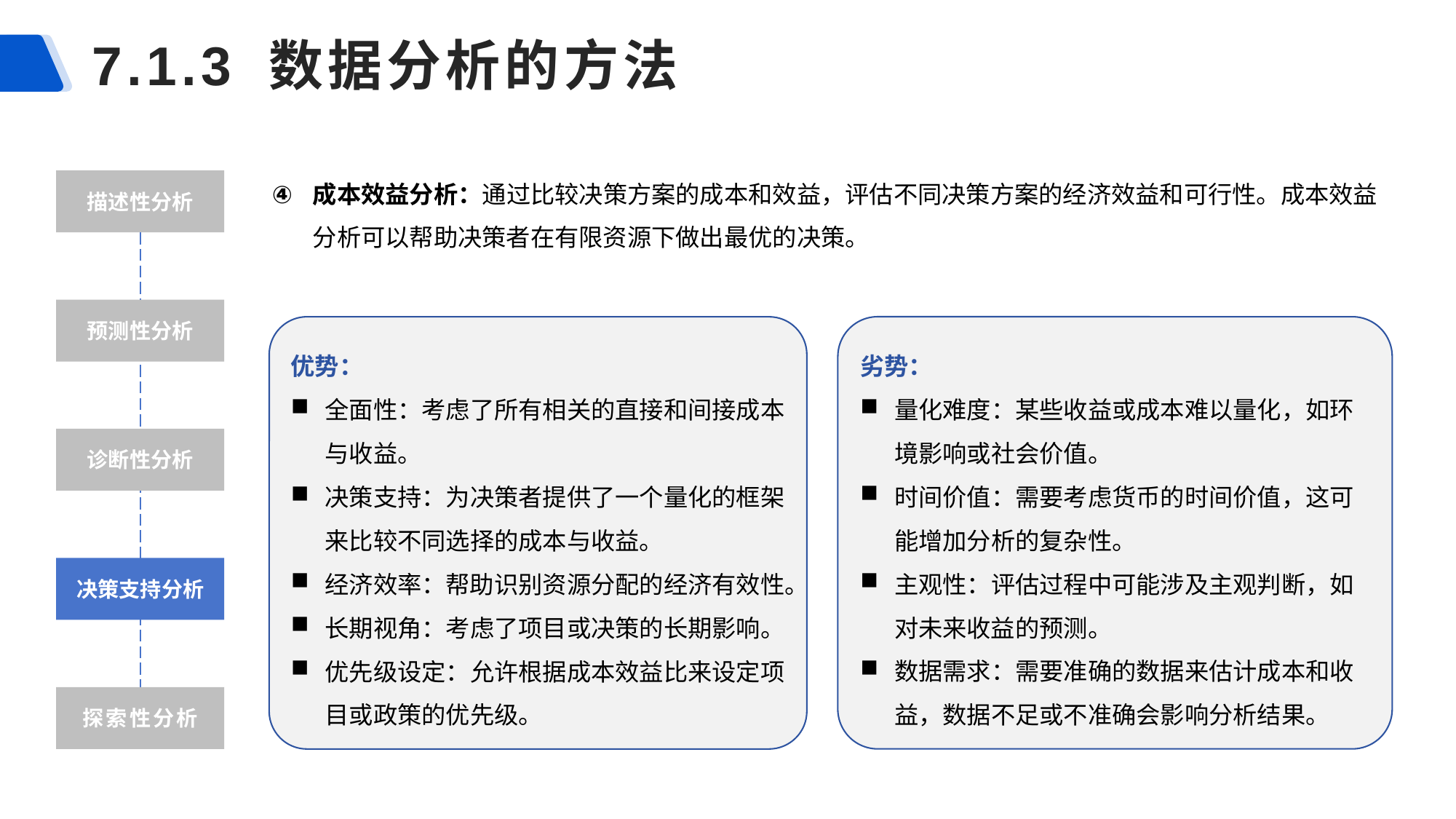

# 7.1.3 数据分析的方法
成本效益分析：通过比较决策方案的成本和效益，评估不同决策方案的经济效益和可行性。成本效益分析可以帮助决策者在有限资源下做出最优的决策。
描述性分析
预测性分析
劣势：
量化难度：某些收益或成本难以量化，如环境影响或社会价值。
时间价值：需要考虑货币的时间价值，这可能增加分析的复杂性。
主观性：评估过程中可能涉及主观判断，如对未来收益的预测。
数据需求：需要准确的数据来估计成本和收益，数据不足或不准确会影响分析结果。
优势：
全面性：考虑了所有相关的直接和间接成本与收益。
决策支持：为决策者提供了一个量化的框架来比较不同选择的成本与收益。
经济效率：帮助识别资源分配的经济有效性。
长期视角：考虑了项目或决策的长期影响。
优先级设定：允许根据成本效益比来设定项目或政策的优先级。
诊断性分析
决策支持分析
探索性分析